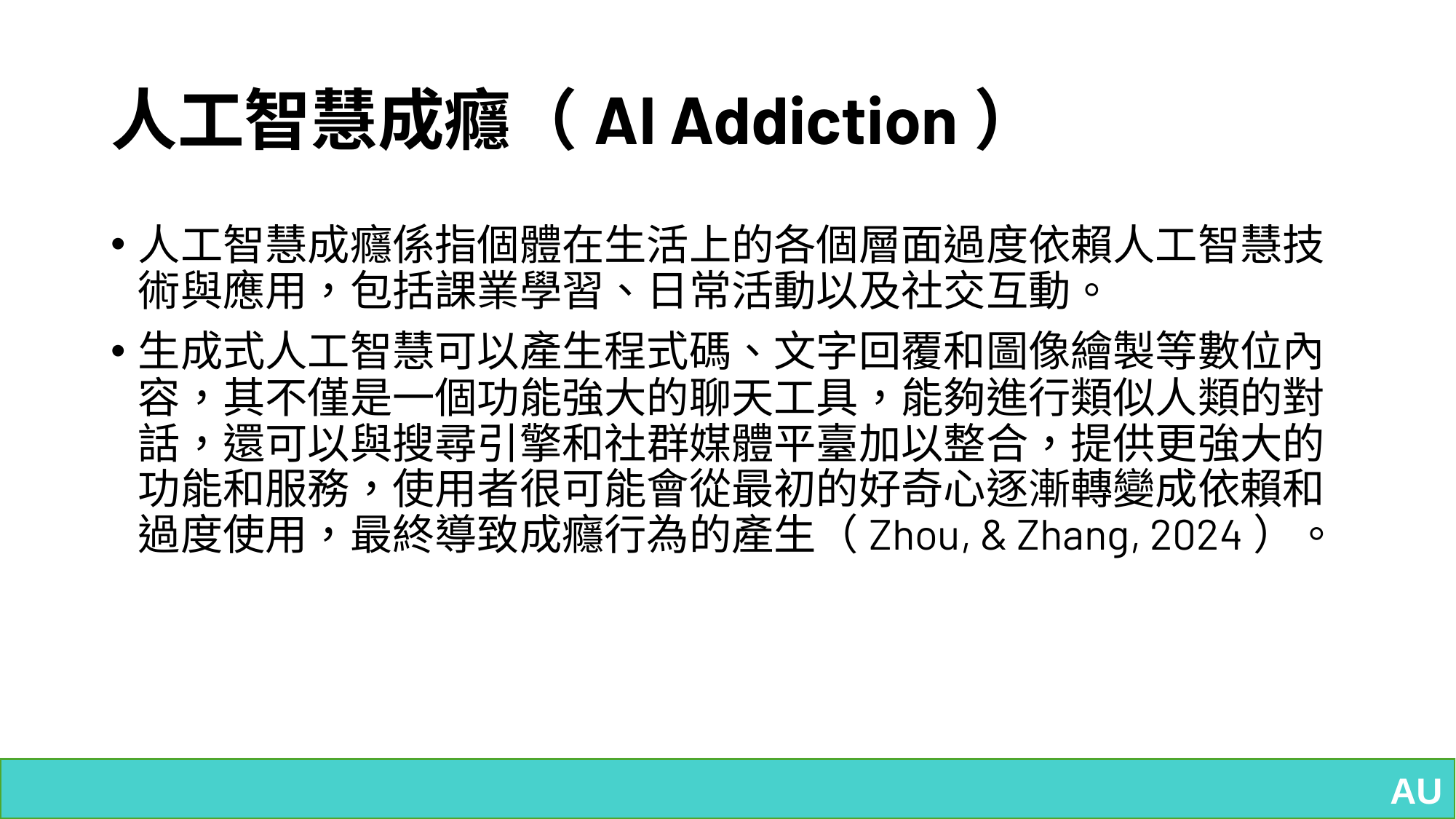

# 人工智慧成癮（AI Addiction）
人工智慧成癮係指個體在生活上的各個層面過度依賴人工智慧技術與應用，包括課業學習、日常活動以及社交互動。
生成式人工智慧可以產生程式碼、文字回覆和圖像繪製等數位內容，其不僅是一個功能強大的聊天工具，能夠進行類似人類的對話，還可以與搜尋引擎和社群媒體平臺加以整合，提供更強大的功能和服務，使用者很可能會從最初的好奇心逐漸轉變成依賴和過度使用，最終導致成癮行為的產生（Zhou, & Zhang, 2024）。